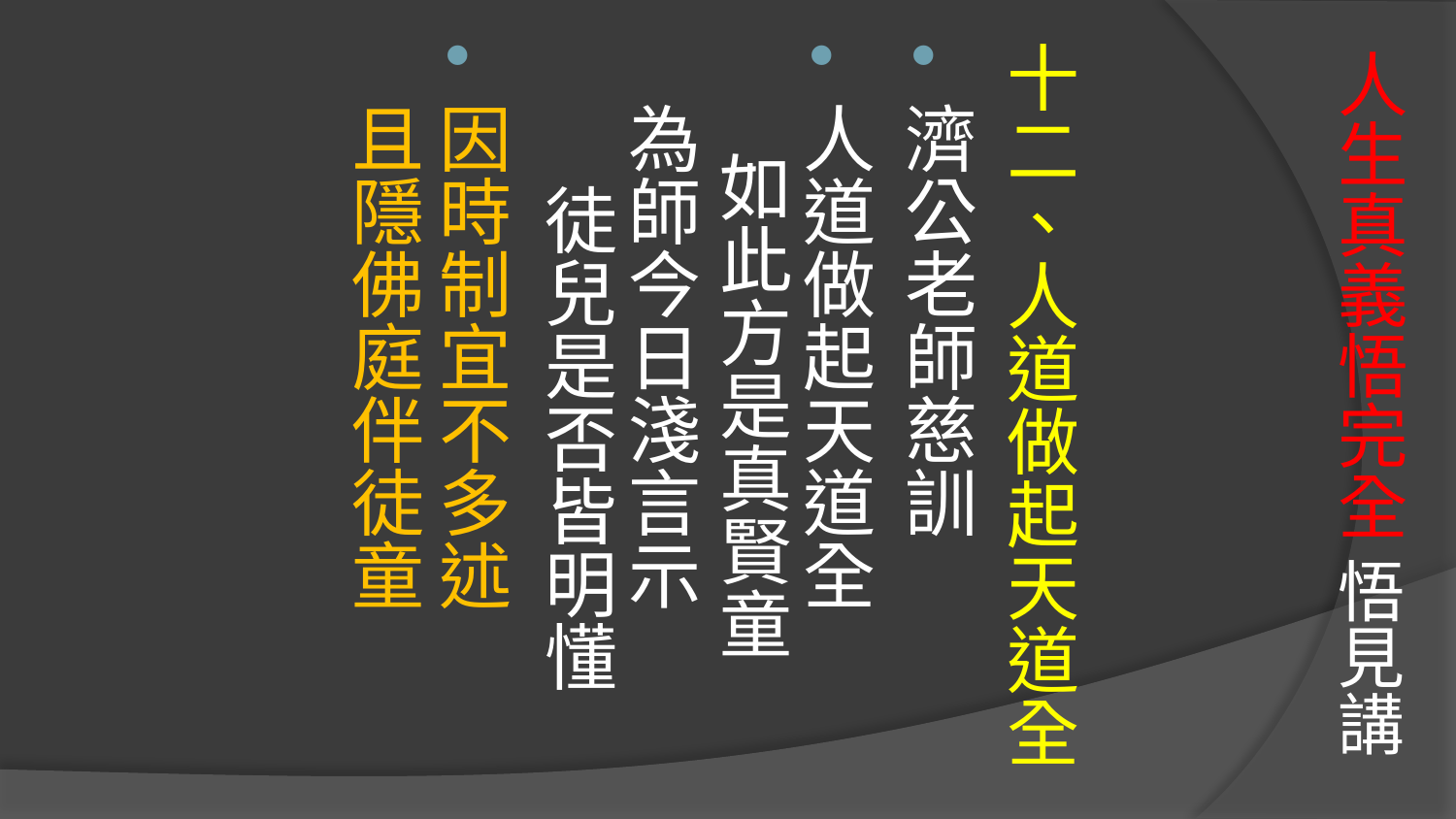

# 人生真義悟完全 悟見講
十二、人道做起天道全
濟公老師慈訓
人道做起天道全　          如此方是真賢童
為師今日淺言示　            徒兒是否皆明懂
因時制宜不多述　      且隱佛庭伴徒童